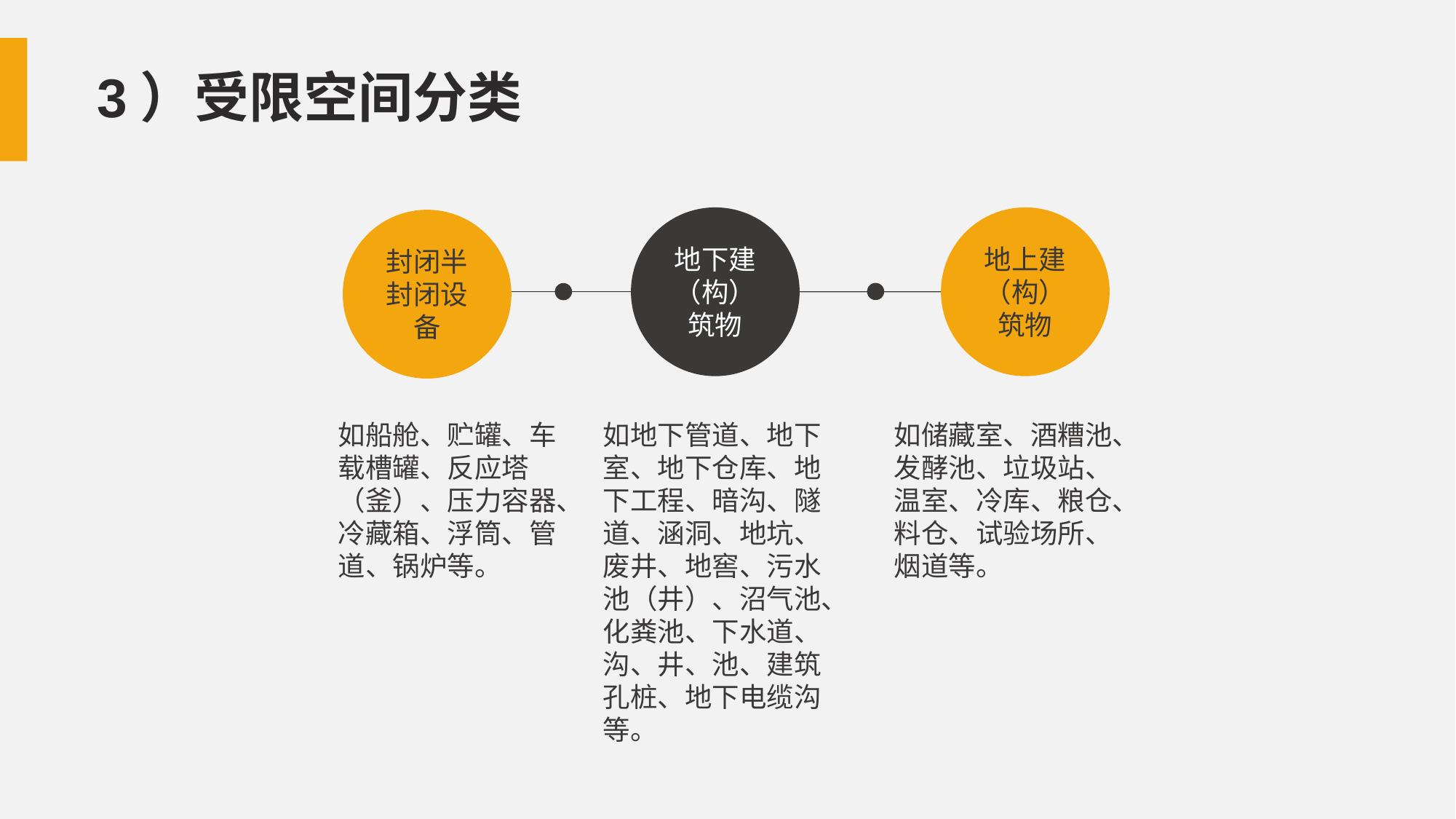

3）受限空间分类
地下建（构）筑物
地上建（构）筑物
封闭半封闭设备

如船舱、贮罐、车载槽罐、反应塔（釜）、压力容器、冷藏箱、浮筒、管道、锅炉等。
如储藏室、酒糟池、发酵池、垃圾站、温室、冷库、粮仓、料仓、试验场所、烟道等。
如地下管道、地下室、地下仓库、地下工程、暗沟、隧道、涵洞、地坑、废井、地窖、污水池（井）、沼气池、化粪池、下水道、沟、井、池、建筑孔桩、地下电缆沟等。